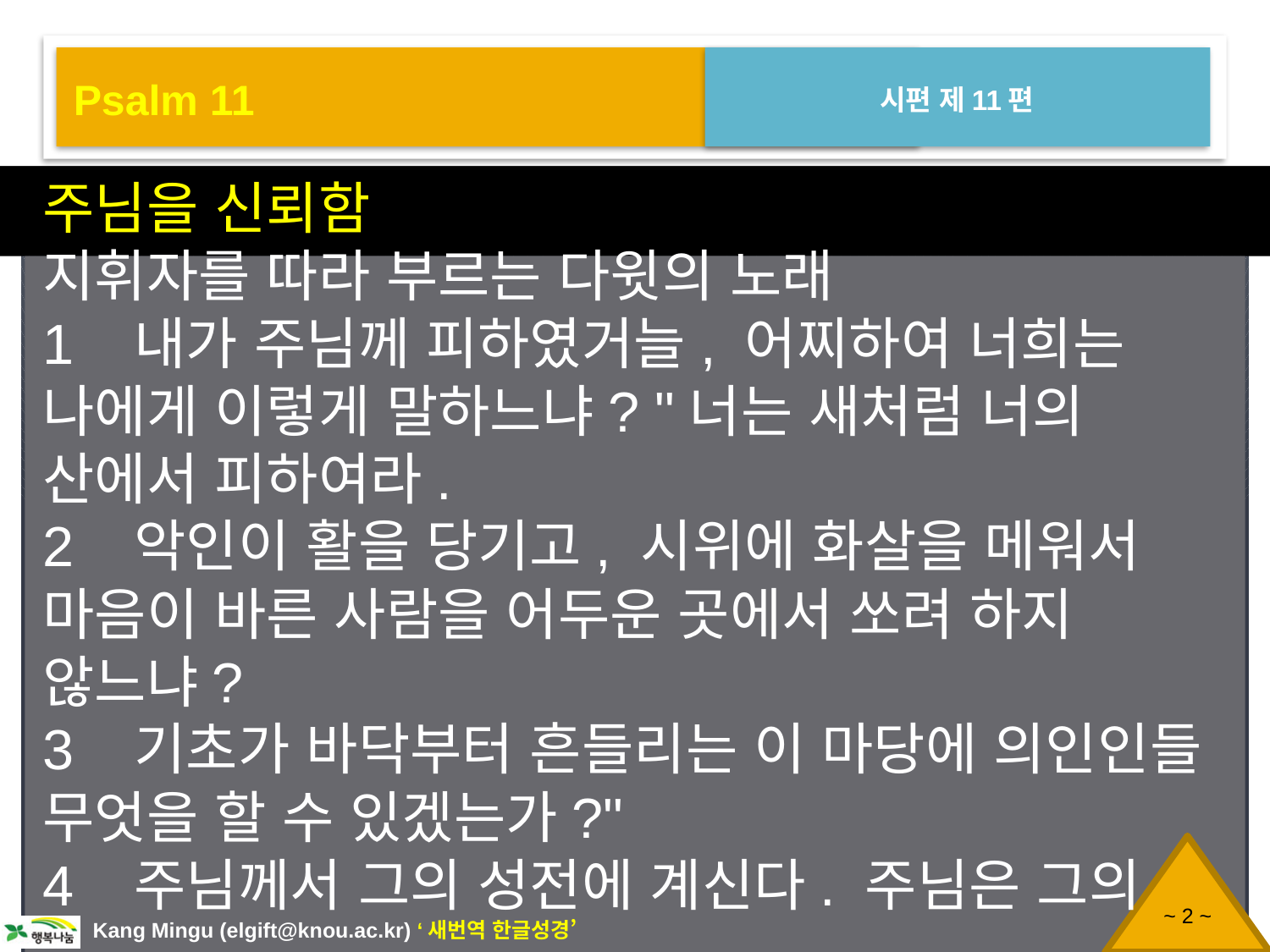

Psalm 11
시편 제11편
주님을 신뢰함
지휘자를 따라 부르는 다윗의 노래
1   내가 주님께 피하였거늘, 어찌하여 너희는 나에게 이렇게 말하느냐? "너는 새처럼 너의 산에서 피하여라.
2   악인이 활을 당기고, 시위에 화살을 메워서 마음이 바른 사람을 어두운 곳에서 쏘려 하지 않느냐?
3   기초가 바닥부터 흔들리는 이 마당에 의인인들 무엇을 할 수 있겠는가?"
4   주님께서 그의 성전에 계신다. 주님은 그의